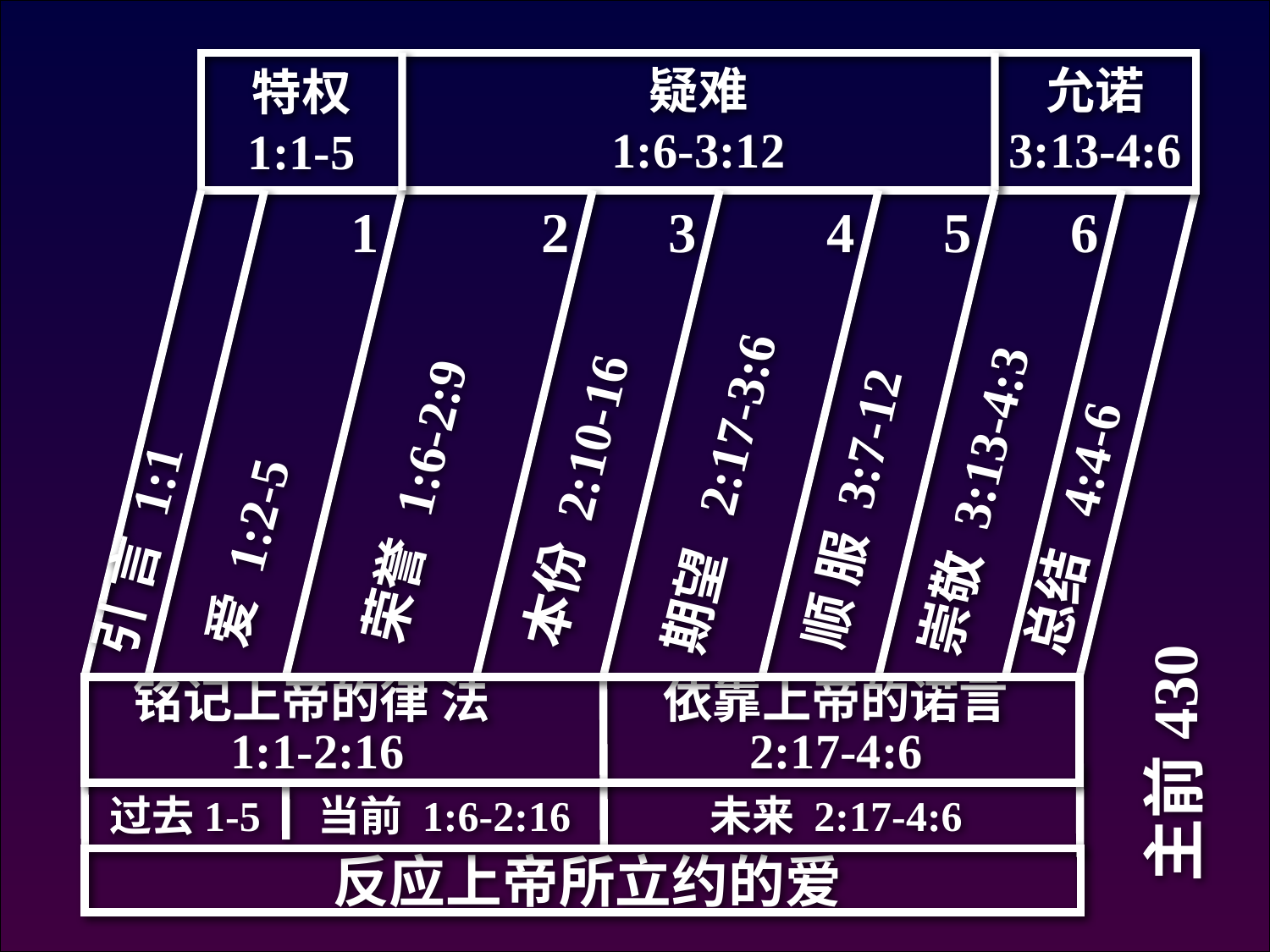

Chart 4:4-6

疑难
1:6-3:12
允诺
3:13-4:6

特权
1:1-5

1

2

3

4

5

6

本份 2:10-16
爱 1:2-5
期望  2:17-3:6
引 言 1:1
总结  4:4-6
崇敬 3:13-4:3
顺 服 3:7-12
荣誉 1:6-2:9
主前430
铭记上帝的律 法
1:1-2:16
依靠上帝的诺言 2:17-4:6

过去1-5
当前 1:6-2:16
未来 2:17-4:6

反应上帝所立约的爱